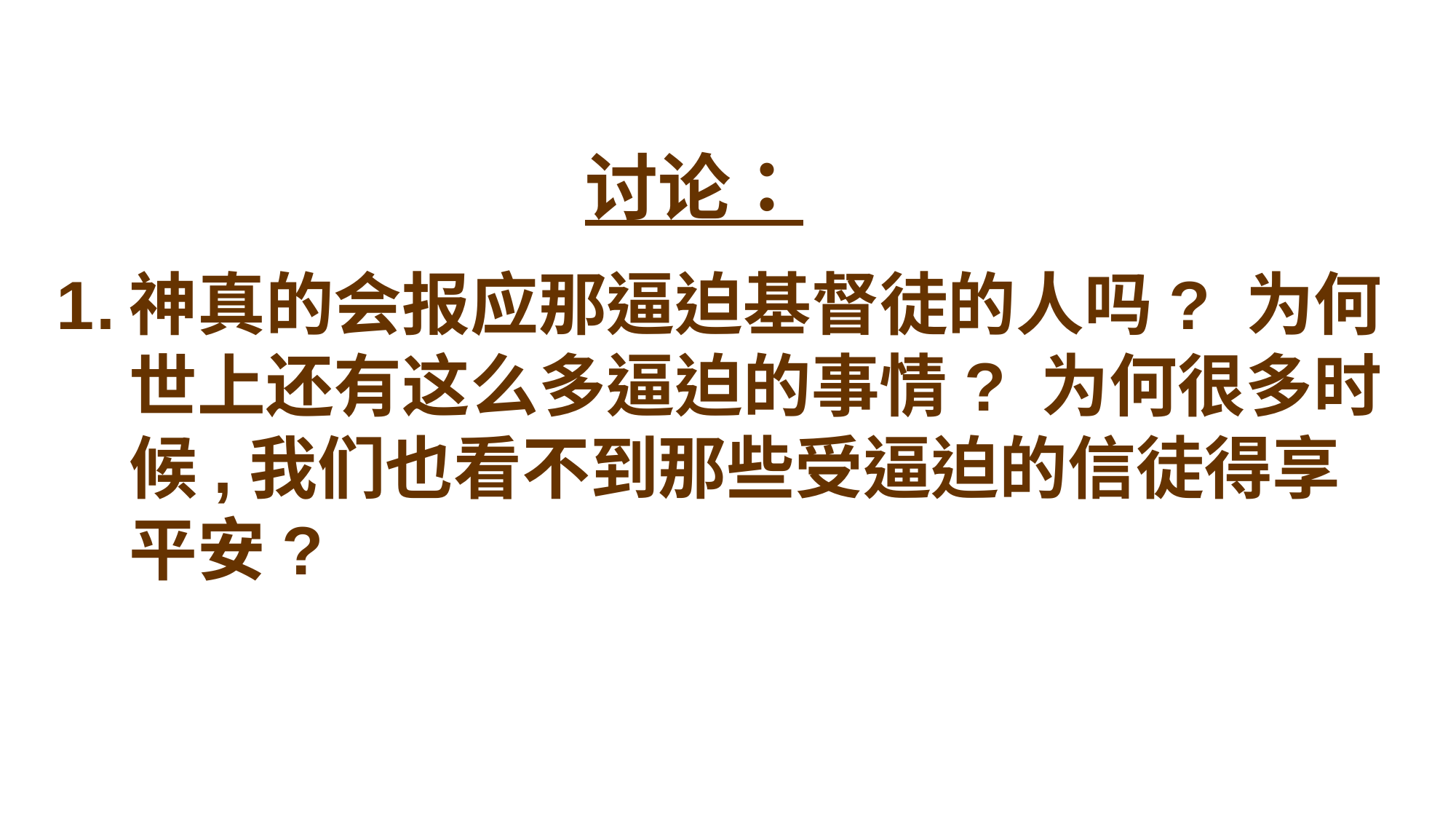

讨论：
神真的会报应那逼迫基督徒的人吗? 为何世上还有这么多逼迫的事情? 为何很多时候,我们也看不到那些受逼迫的信徒得享平安?